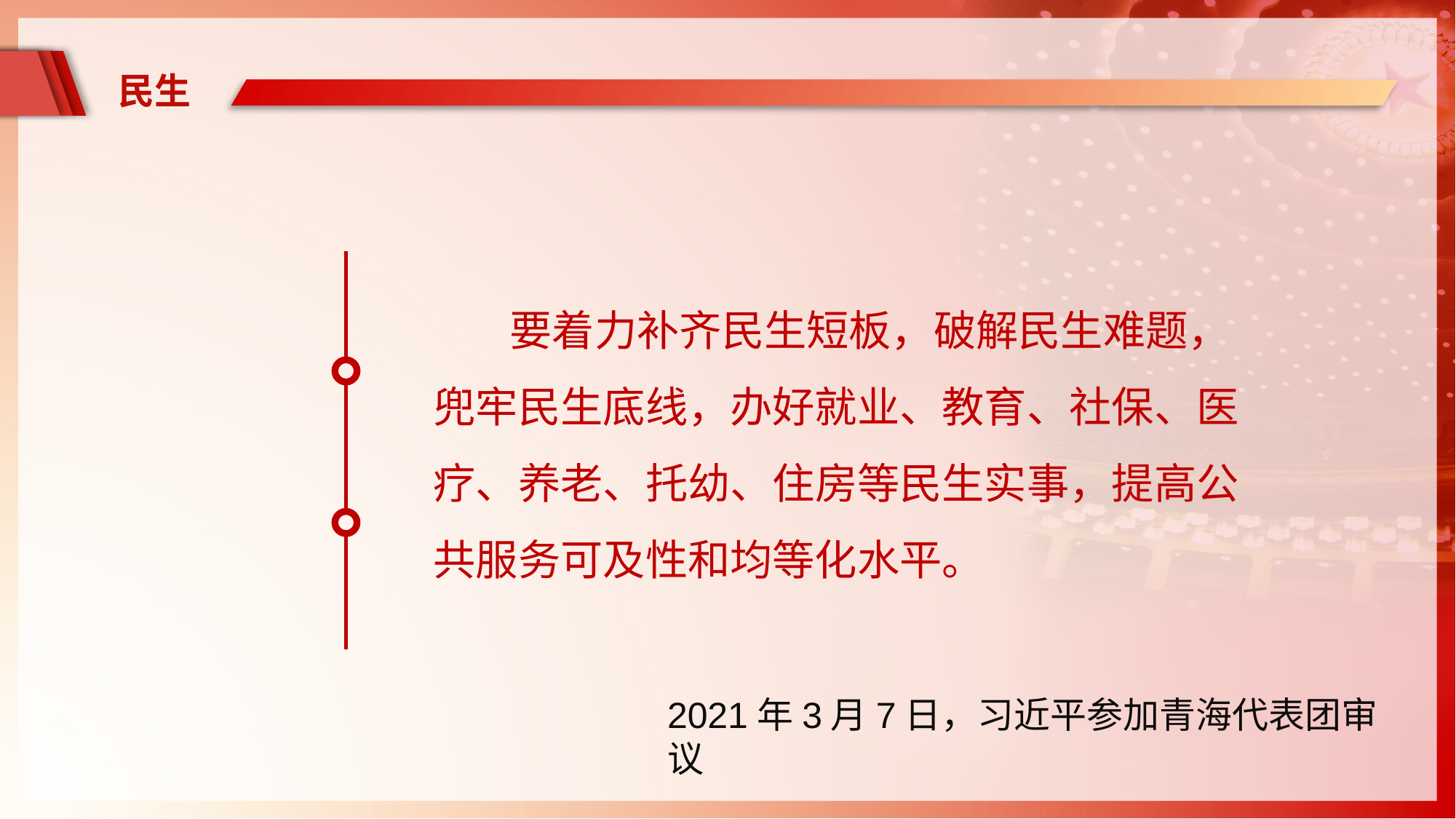

民生

       要着力补齐民生短板，破解民生难题，兜牢民生底线，办好就业、教育、社保、医疗、养老、托幼、住房等民生实事，提高公共服务可及性和均等化水平。

2021年3月7日，习近平参加青海代表团审议